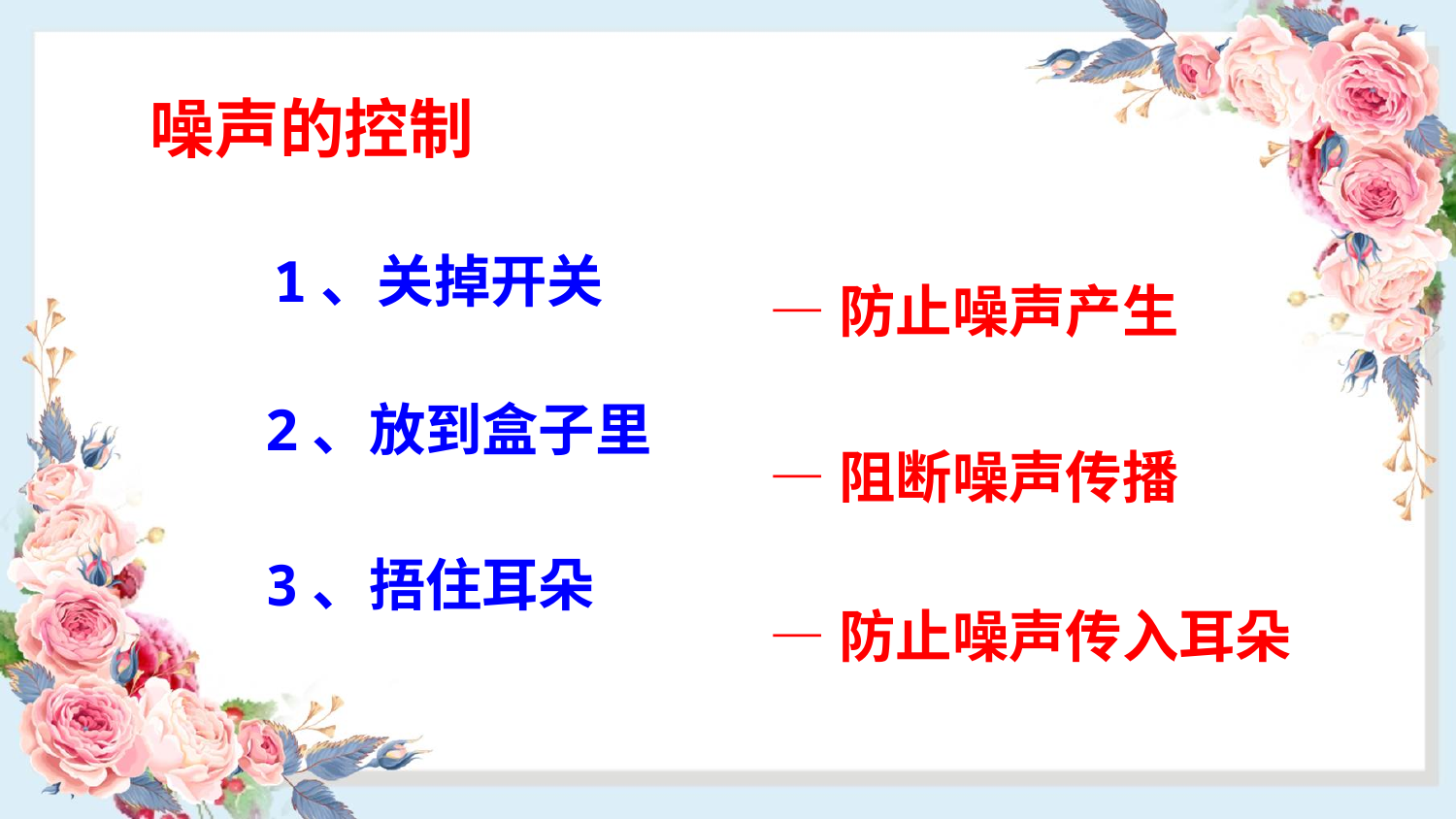

噪声的控制
1、关掉开关
—防止噪声产生
2、放到盒子里
—阻断噪声传播
3、捂住耳朵
—防止噪声传入耳朵